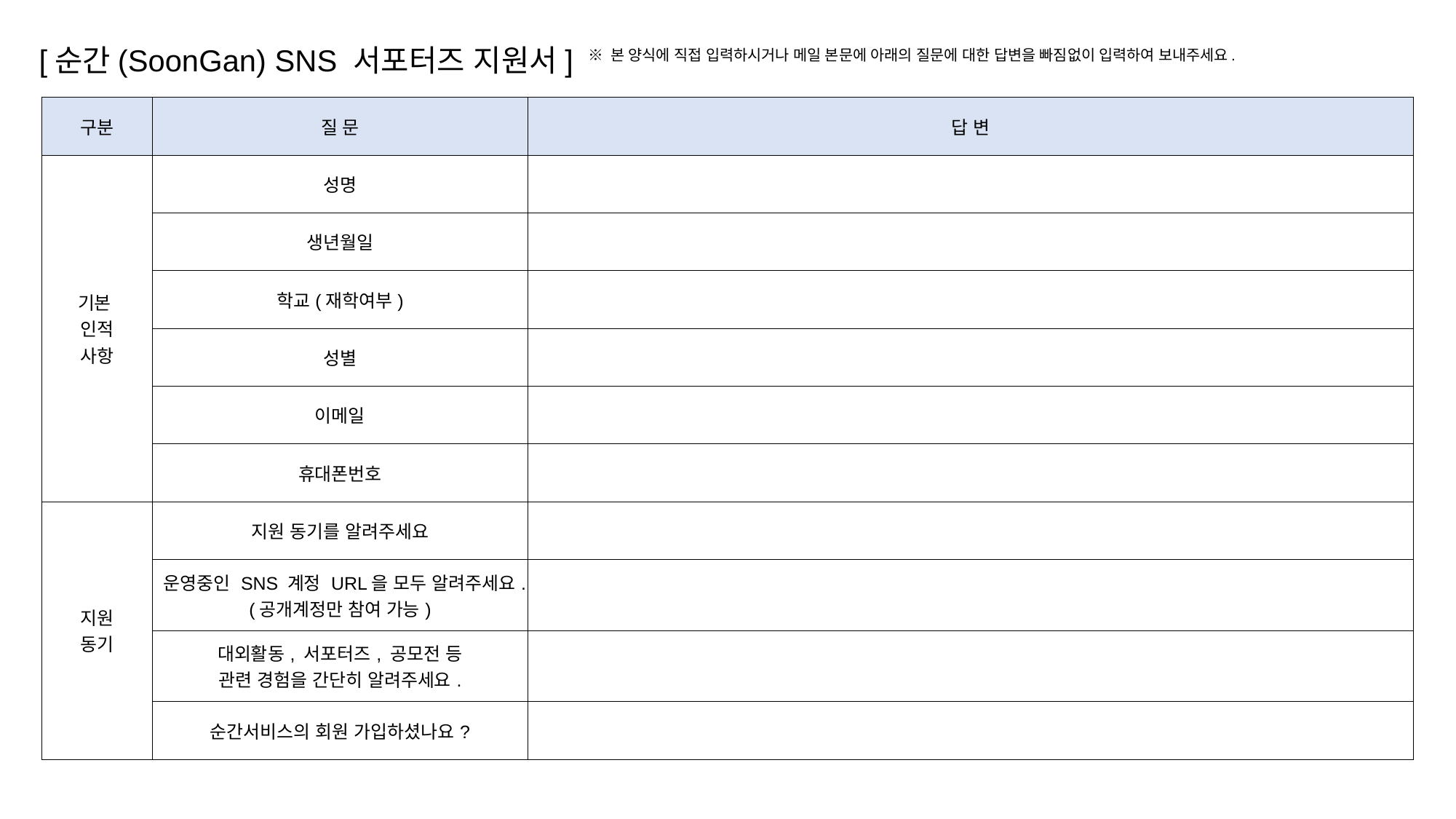

[순간(SoonGan) SNS 서포터즈 지원서]
※ 본 양식에 직접 입력하시거나 메일 본문에 아래의 질문에 대한 답변을 빠짐없이 입력하여 보내주세요.
| 구분 | 질 문 | 답 변 |
| --- | --- | --- |
| 기본 인적 사항 | 성명 |  |
|  | 생년월일 |  |
|  | 학교(재학여부) |  |
|  | 성별 |  |
|  | 이메일 |  |
|  | 휴대폰번호 |  |
| 지원 동기 | 지원 동기를 알려주세요 |  |
|  | 운영중인 SNS 계정 URL을 모두 알려주세요. (공개계정만 참여 가능) |  |
|  | 대외활동, 서포터즈, 공모전 등 관련 경험을 간단히 알려주세요. |  |
|  | 순간서비스의 회원 가입하셨나요? |  |